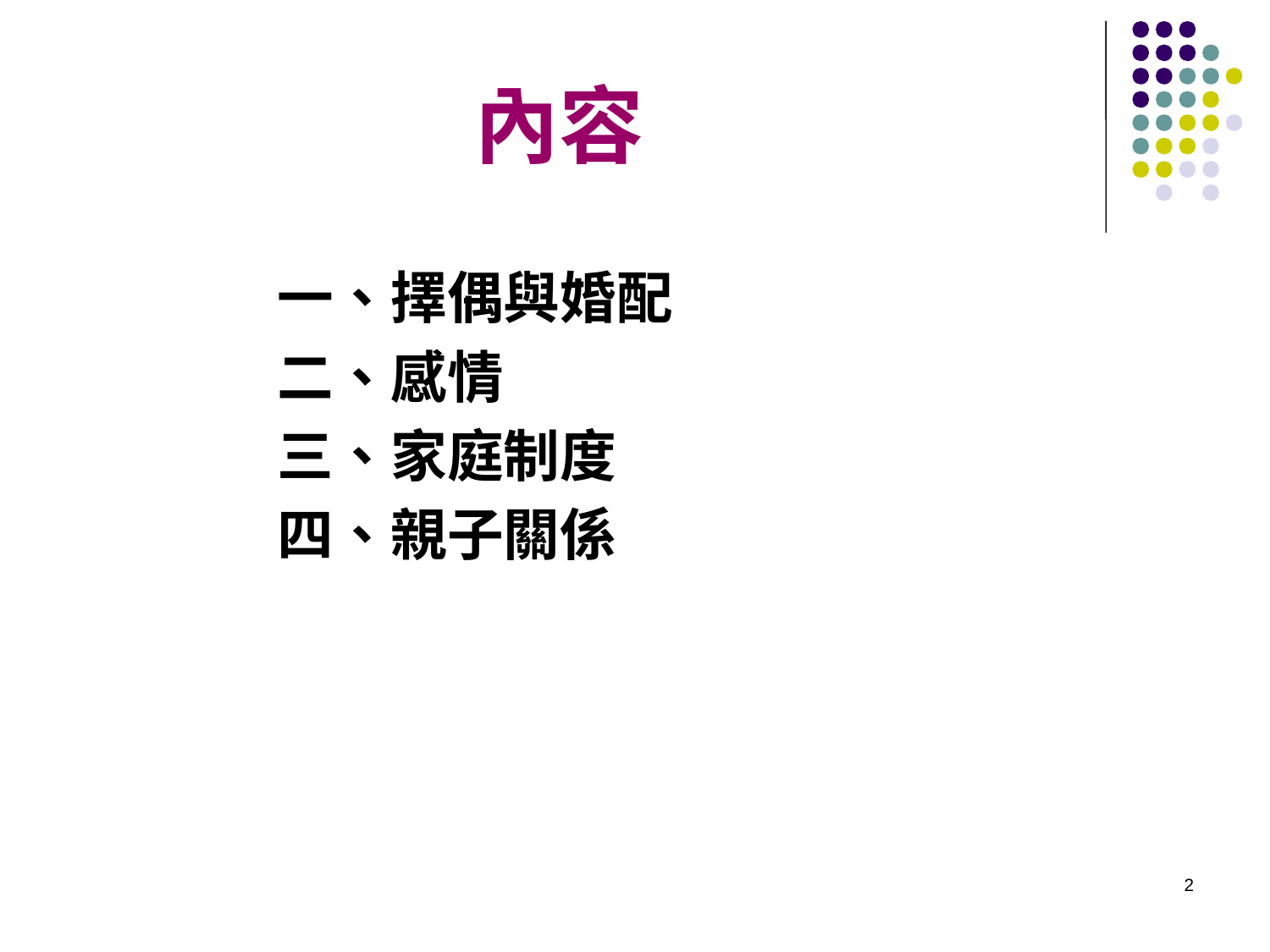

# 內容
一、擇偶與婚配
二、感情
三、家庭制度
四、親子關係
2